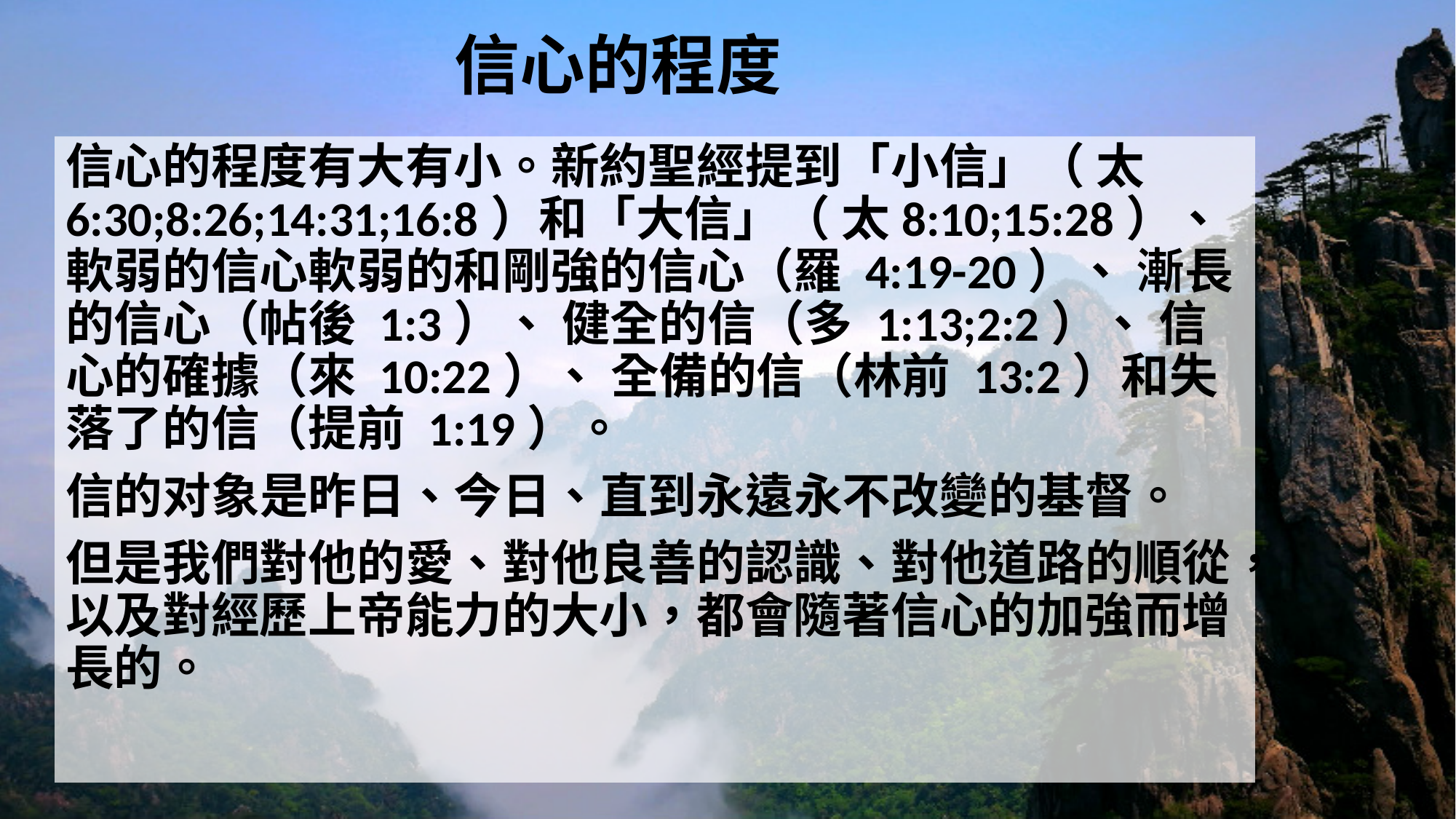

# 信心的程度
信心的程度有大有小。新約聖經提到「小信」（ 太 6:30;8:26;14:31;16:8）和「大信」（ 太8:10;15:28）、 軟弱的信心軟弱的和剛強的信心（羅 4:19-20）、 漸長的信心（帖後 1:3）、 健全的信（多 1:13;2:2）、 信心的確據（來 10:22）、 全備的信（林前 13:2）和失落了的信（提前 1:19）。
信的对象是昨日、今日、直到永遠永不改變的基督。
但是我們對他的愛、對他良善的認識、對他道路的順從，以及對經歷上帝能力的大小，都會隨著信心的加強而增長的。